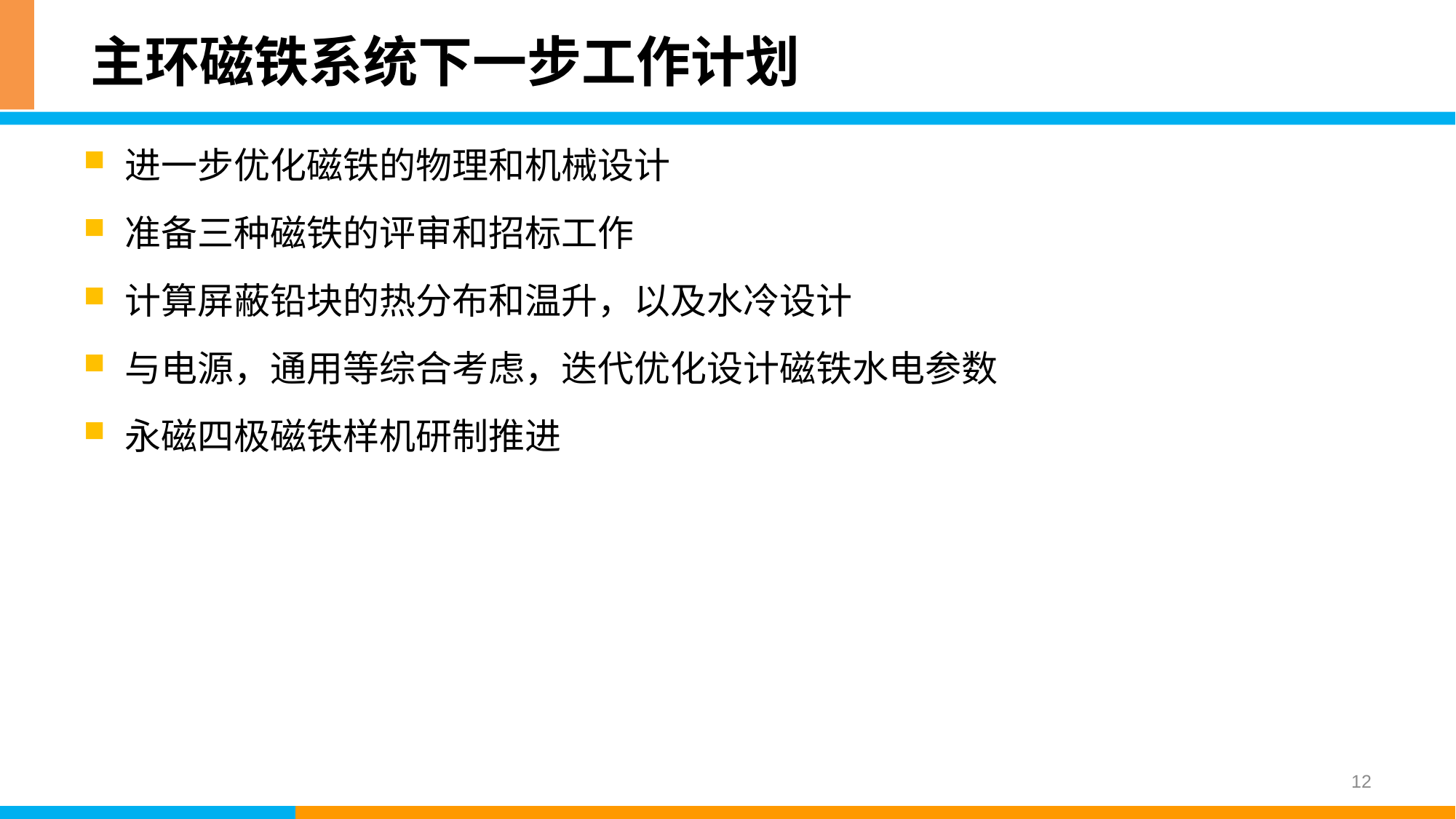

# 主环磁铁系统下一步工作计划
进一步优化磁铁的物理和机械设计
准备三种磁铁的评审和招标工作
计算屏蔽铅块的热分布和温升，以及水冷设计
与电源，通用等综合考虑，迭代优化设计磁铁水电参数
永磁四极磁铁样机研制推进

12